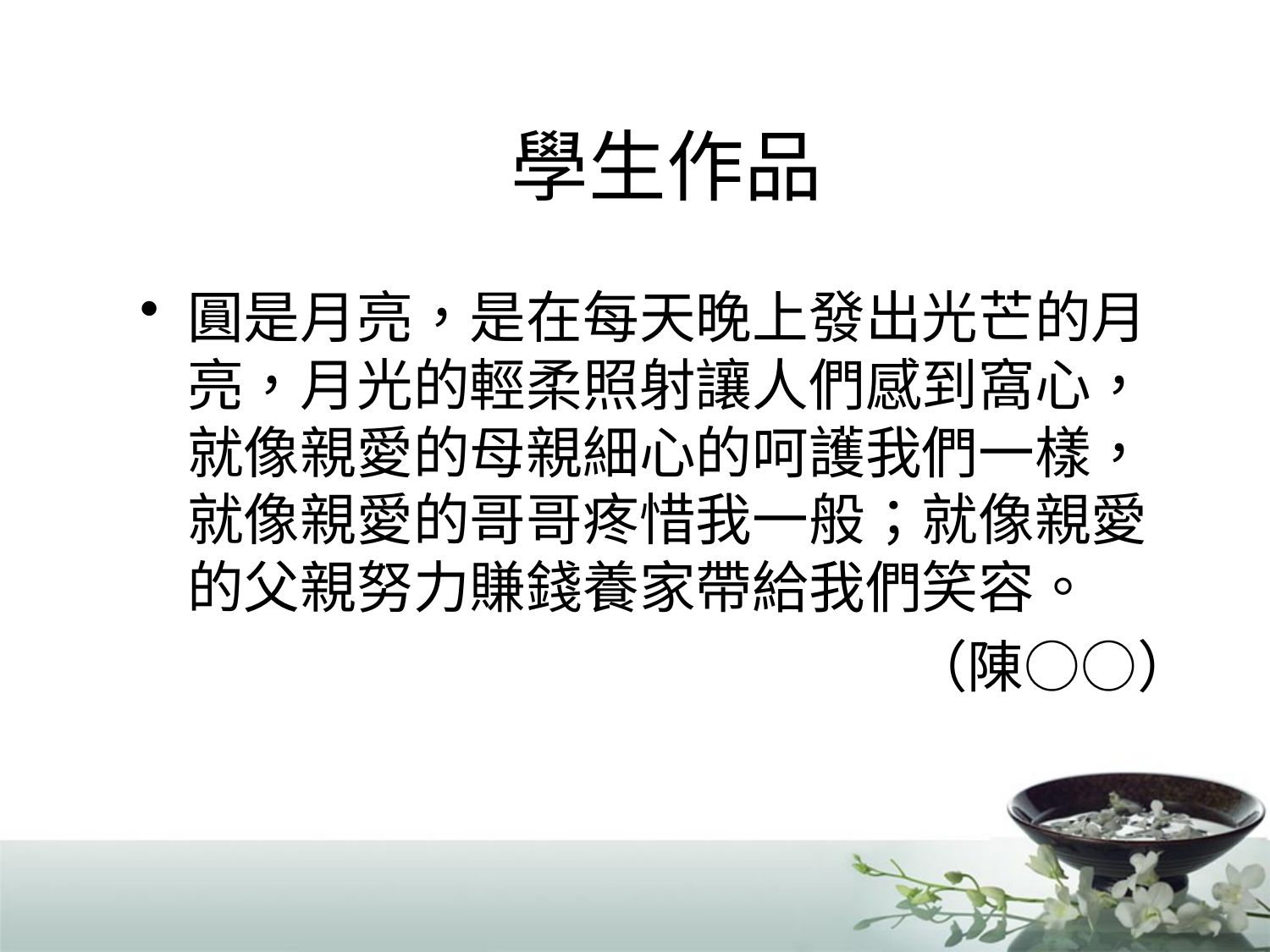

# 學生作品
圓是月亮，是在每天晚上發出光芒的月亮，月光的輕柔照射讓人們感到窩心，就像親愛的母親細心的呵護我們一樣，就像親愛的哥哥疼惜我一般；就像親愛的父親努力賺錢養家帶給我們笑容。
（陳○○）